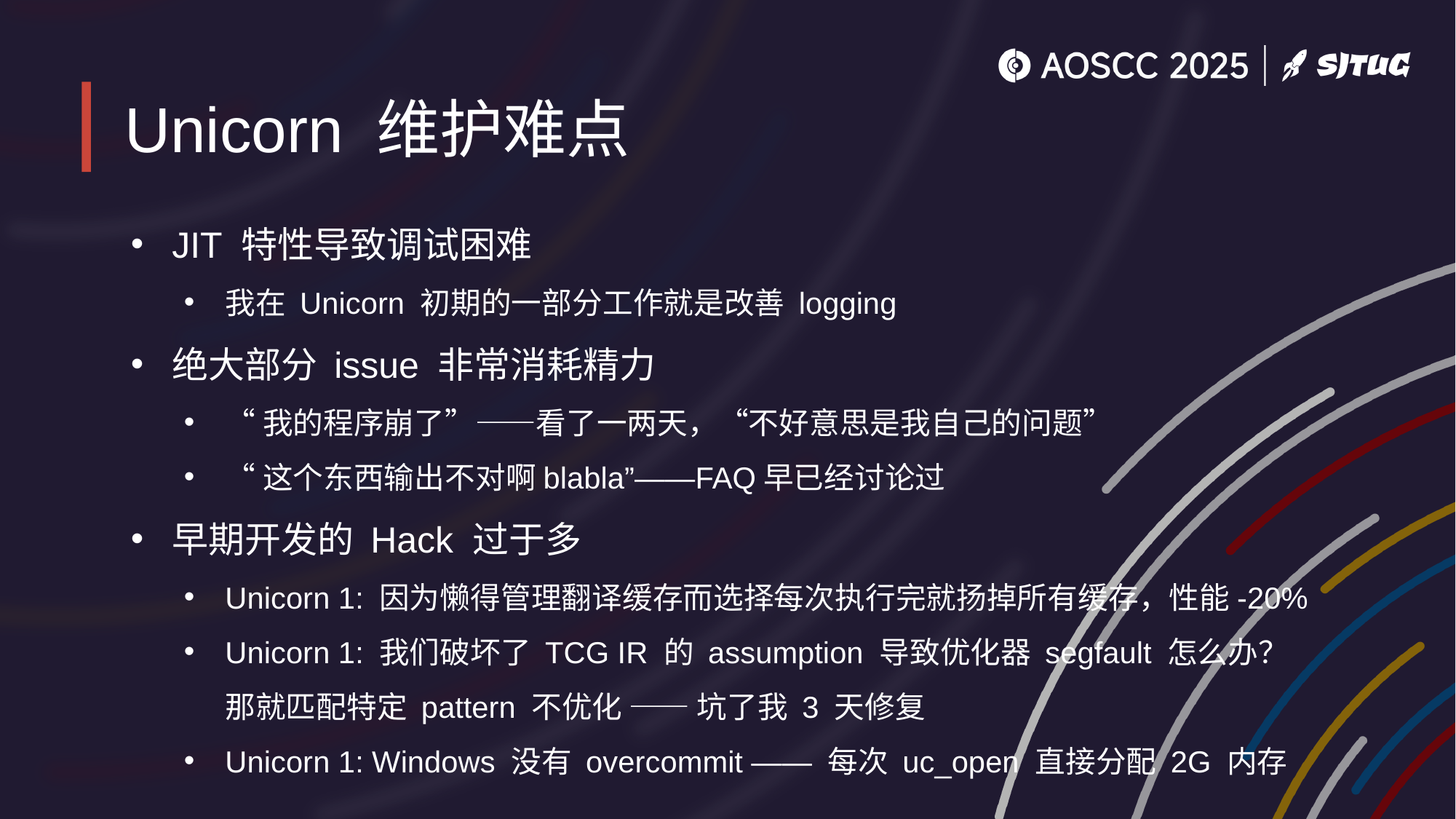

# Unicorn 维护难点
JIT 特性导致调试困难
我在 Unicorn 初期的一部分工作就是改善 logging
绝大部分 issue 非常消耗精力
“我的程序崩了”——看了一两天，“不好意思是我自己的问题”
“这个东西输出不对啊blabla”——FAQ早已经讨论过
早期开发的 Hack 过于多
Unicorn 1: 因为懒得管理翻译缓存而选择每次执行完就扬掉所有缓存，性能-20%
Unicorn 1: 我们破坏了 TCG IR 的 assumption 导致优化器 segfault 怎么办？那就匹配特定 pattern 不优化 —— 坑了我 3 天修复
Unicorn 1: Windows 没有 overcommit —— 每次 uc_open 直接分配 2G 内存